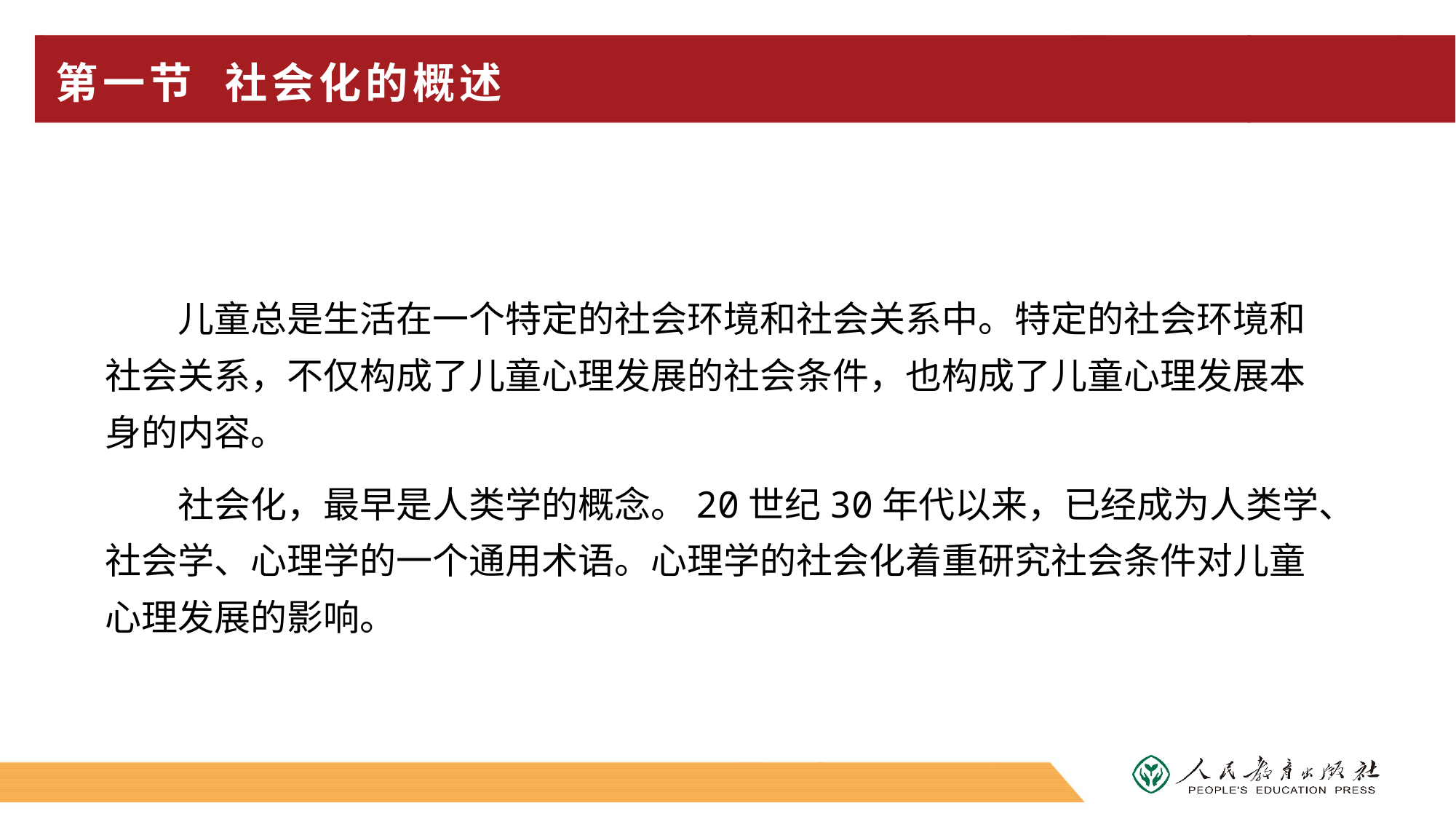

# 第一节  社会化的概述

儿童总是生活在一个特定的社会环境和社会关系中。特定的社会环境和社会关系，不仅构成了儿童心理发展的社会条件，也构成了儿童心理发展本身的内容。
社会化，最早是人类学的概念。20世纪30年代以来，已经成为人类学、社会学、心理学的一个通用术语。心理学的社会化着重研究社会条件对儿童心理发展的影响。